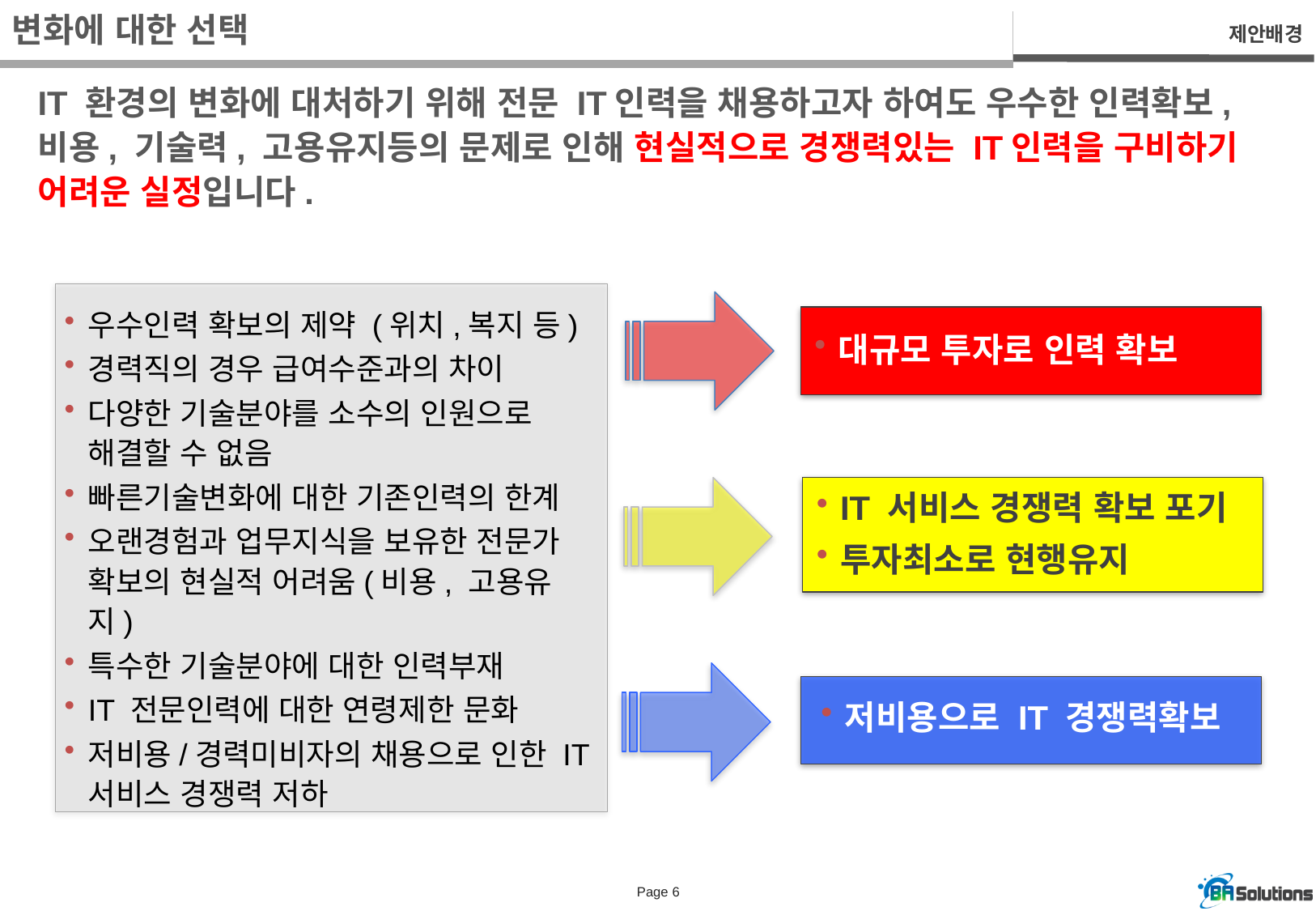

변화에 대한 선택
제안배경
IT 환경의 변화에 대처하기 위해 전문 IT인력을 채용하고자 하여도 우수한 인력확보, 비용, 기술력, 고용유지등의 문제로 인해 현실적으로 경쟁력있는 IT인력을 구비하기 어려운 실정입니다.

우수인력 확보의 제약 (위치,복지 등)
경력직의 경우 급여수준과의 차이
다양한 기술분야를 소수의 인원으로   해결할 수 없음
빠른기술변화에 대한 기존인력의 한계
오랜경험과 업무지식을 보유한 전문가 확보의 현실적 어려움(비용, 고용유지)
특수한 기술분야에 대한 인력부재
IT 전문인력에 대한 연령제한 문화
저비용/경력미비자의 채용으로 인한 IT 서비스 경쟁력 저하

대규모 투자로 인력 확보
IT 서비스 경쟁력 확보 포기
투자최소로 현행유지

저비용으로 IT 경쟁력확보